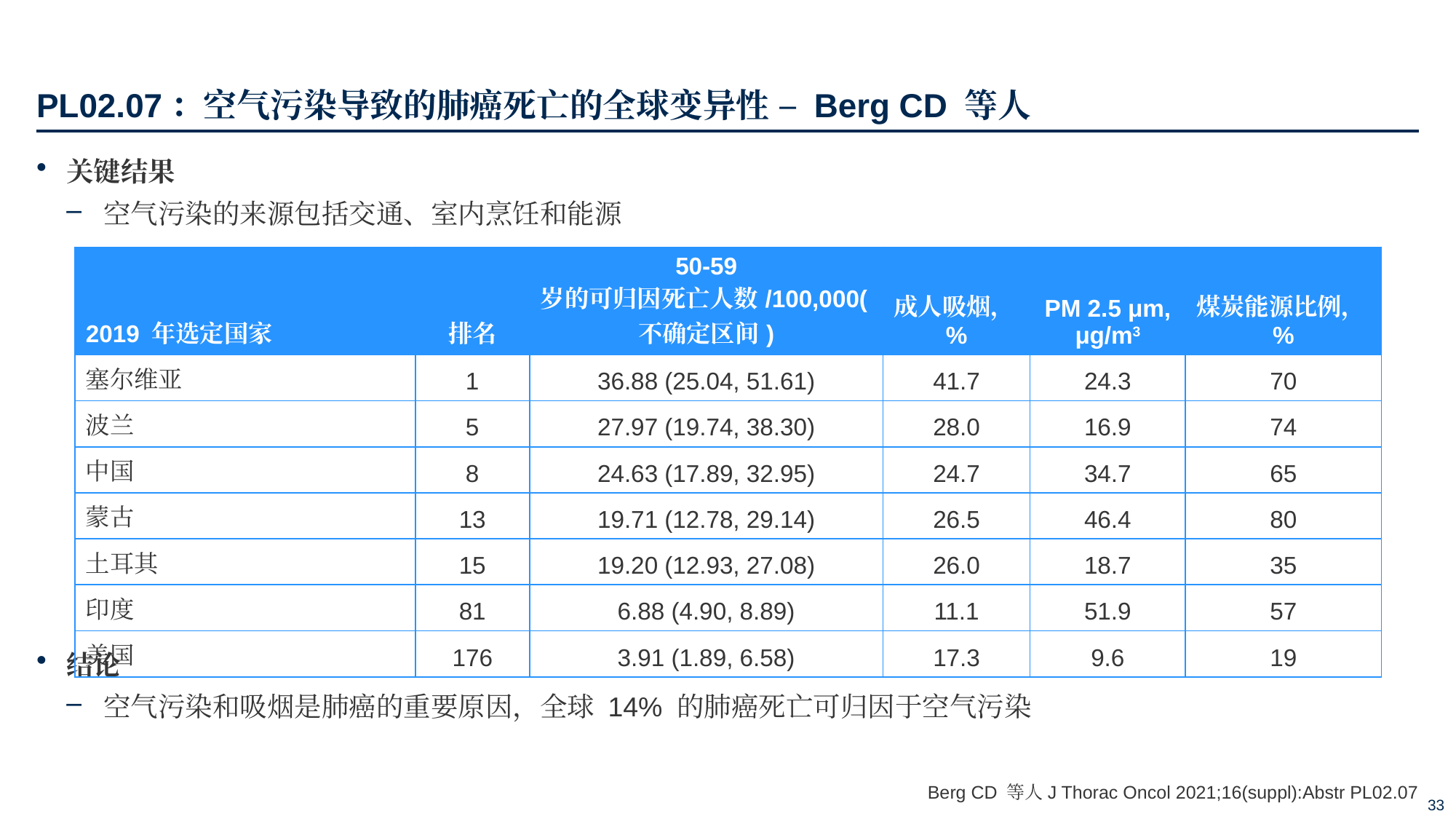

# PL02.07：空气污染导致的肺癌死亡的全球变异性 – Berg CD 等人
关键结果
空气污染的来源包括交通、室内烹饪和能源
结论
空气污染和吸烟是肺癌的重要原因，全球 14% 的肺癌死亡可归因于空气污染
| 2019 年选定国家 | 排名 | 50-59 岁的可归因死亡人数/100,000(不确定区间) | 成人吸烟，% | PM 2.5 μm, μg/m3 | 煤炭能源比例，% |
| --- | --- | --- | --- | --- | --- |
| 塞尔维亚 | 1 | 36.88 (25.04, 51.61) | 41.7 | 24.3 | 70 |
| 波兰 | 5 | 27.97 (19.74, 38.30) | 28.0 | 16.9 | 74 |
| 中国 | 8 | 24.63 (17.89, 32.95) | 24.7 | 34.7 | 65 |
| 蒙古 | 13 | 19.71 (12.78, 29.14) | 26.5 | 46.4 | 80 |
| 土耳其 | 15 | 19.20 (12.93, 27.08) | 26.0 | 18.7 | 35 |
| 印度 | 81 | 6.88 (4.90, 8.89) | 11.1 | 51.9 | 57 |
| 美国 | 176 | 3.91 (1.89, 6.58) | 17.3 | 9.6 | 19 |
Berg CD 等人J Thorac Oncol 2021;16(suppl):Abstr PL02.07